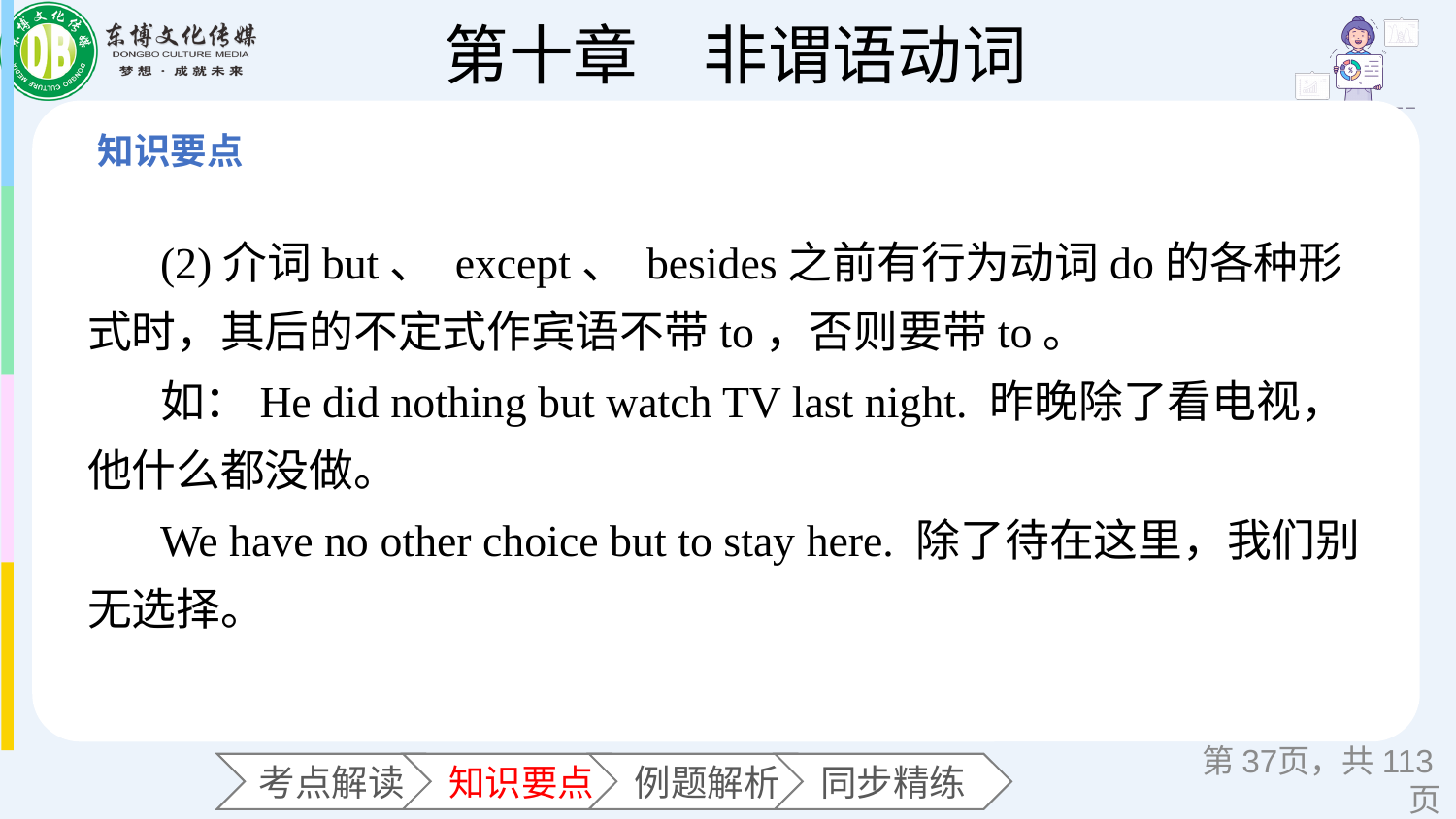

(2)介词but、 except、 besides之前有行为动词do的各种形式时，其后的不定式作宾语不带to，否则要带to。
如：He did nothing but watch TV last night. 昨晚除了看电视，他什么都没做。
We have no other choice but to stay here. 除了待在这里，我们别无选择。

第37页，共113页